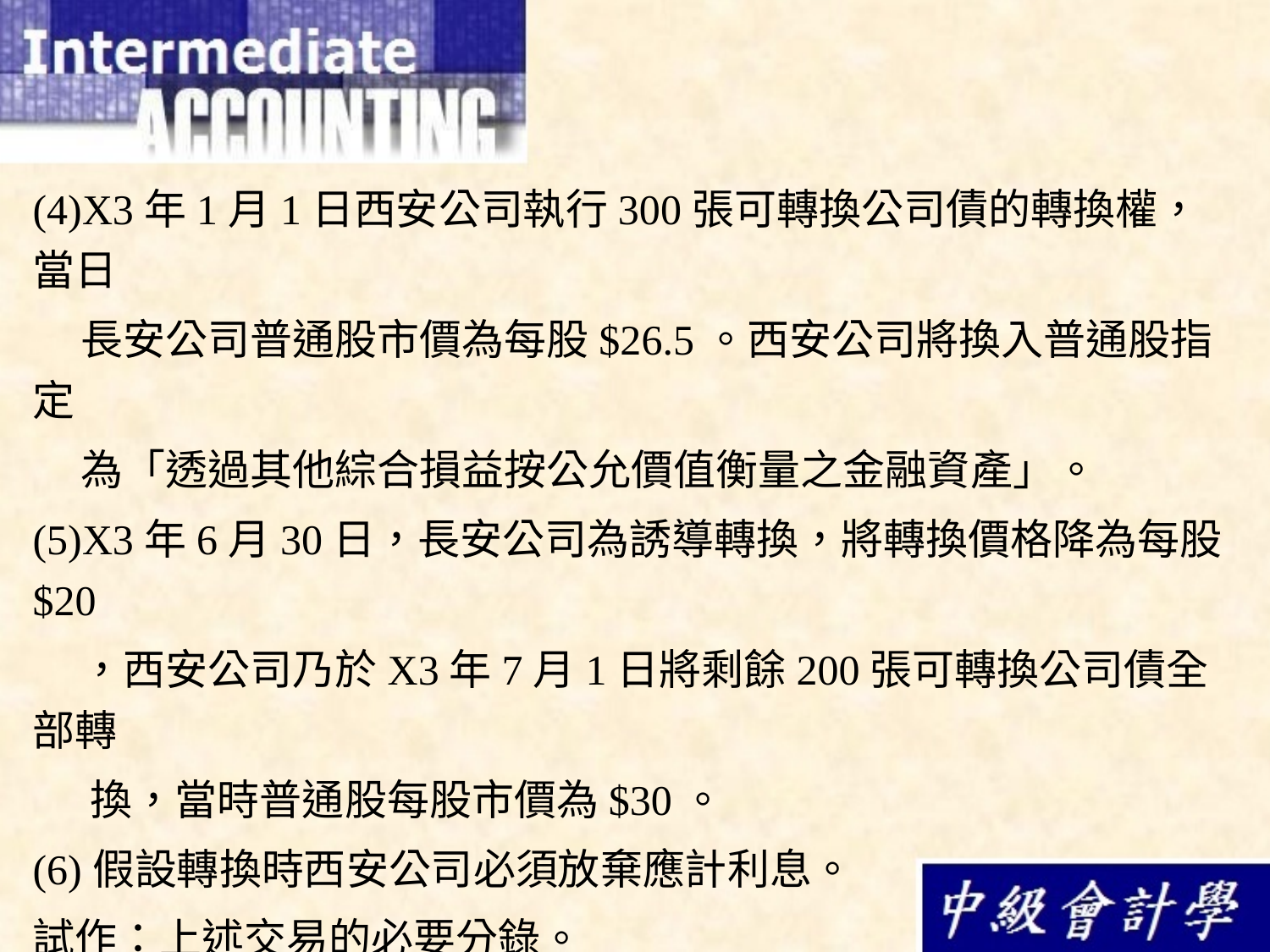

(4)X3年1月1日西安公司執行300張可轉換公司債的轉換權，當日
    長安公司普通股市價為每股$26.5。西安公司將換入普通股指定
    為「透過其他綜合損益按公允價值衡量之金融資產」。
(5)X3年6月30日，長安公司為誘導轉換，將轉換價格降為每股$20
    ，西安公司乃於X3年7月1日將剩餘200張可轉換公司債全部轉
     換，當時普通股每股市價為$30。
(6)假設轉換時西安公司必須放棄應計利息。
試作：上述交易的必要分錄。